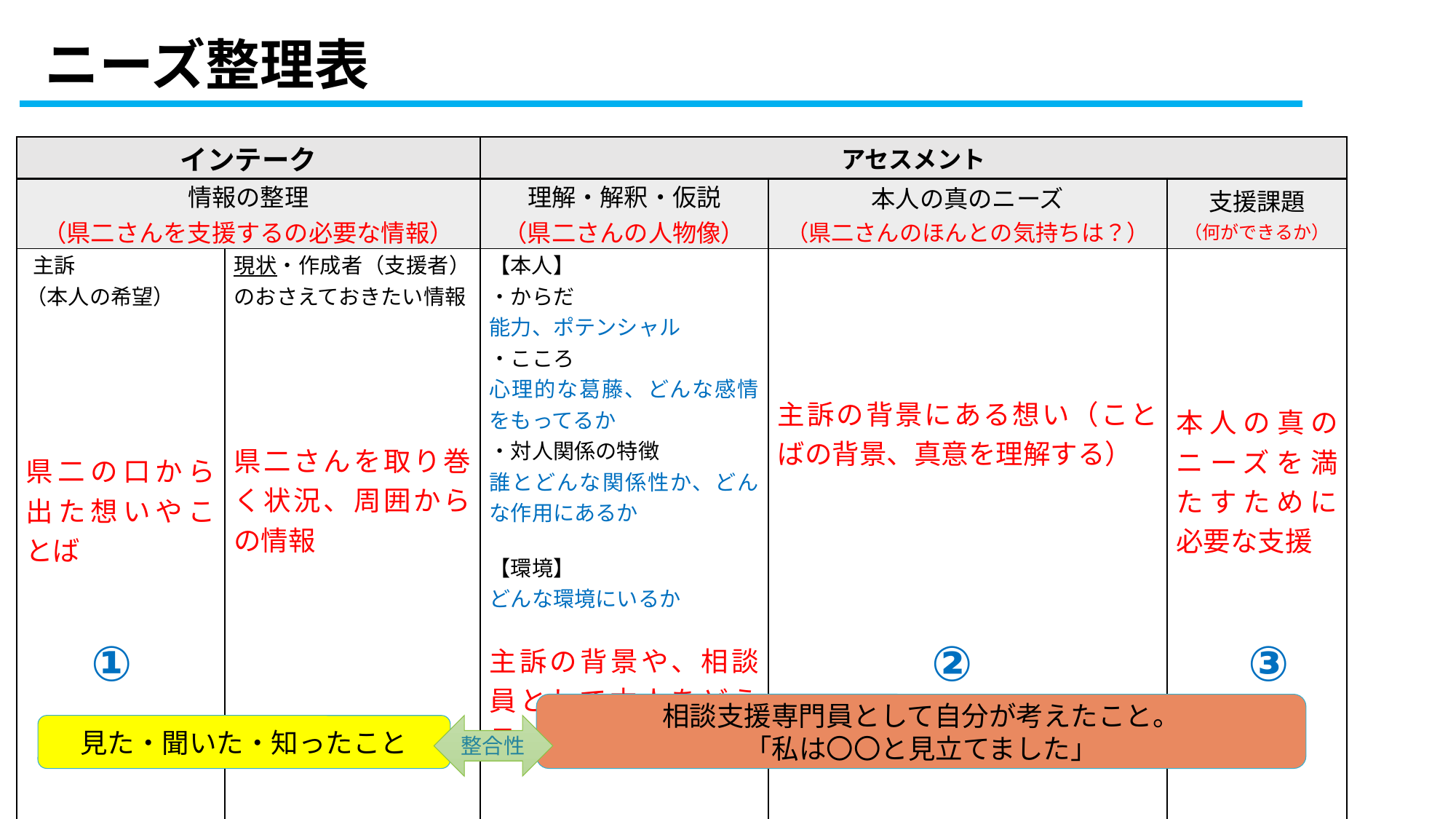

# ニーズ整理表
| インテーク |  | アセスメント |  |  |
| --- | --- | --- | --- | --- |
| 情報の整理 （県二さんを支援するの必要な情報） |  | 理解・解釈・仮説 （県二さんの人物像） | 本人の真のニーズ （県二さんのほんとの気持ちは？） | 支援課題 （何ができるか） |
| 主訴 （本人の希望）          県二の口から出た想いやことば | 現状・作成者（支援者）のおさえておきたい情報 県二さんを取り巻く状況、周囲からの情報 | 【本人】 ・からだ 能力、ポテンシャル ・こころ 心理的な葛藤、どんな感情をもってるか ・対人関係の特徴 誰とどんな関係性か、どんな作用にあるか 【環境】 どんな環境にいるか 主訴の背景や、相談員として本人をどう見立てか | 主訴の背景にある想い（ことばの背景、真意を理解する） | 本人の真のニーズを満たすために必要な支援 |
②
③
①
相談支援専門員として自分が考えたこと。
「私は〇〇と見立てました」
見た・聞いた・知ったこと

整合性